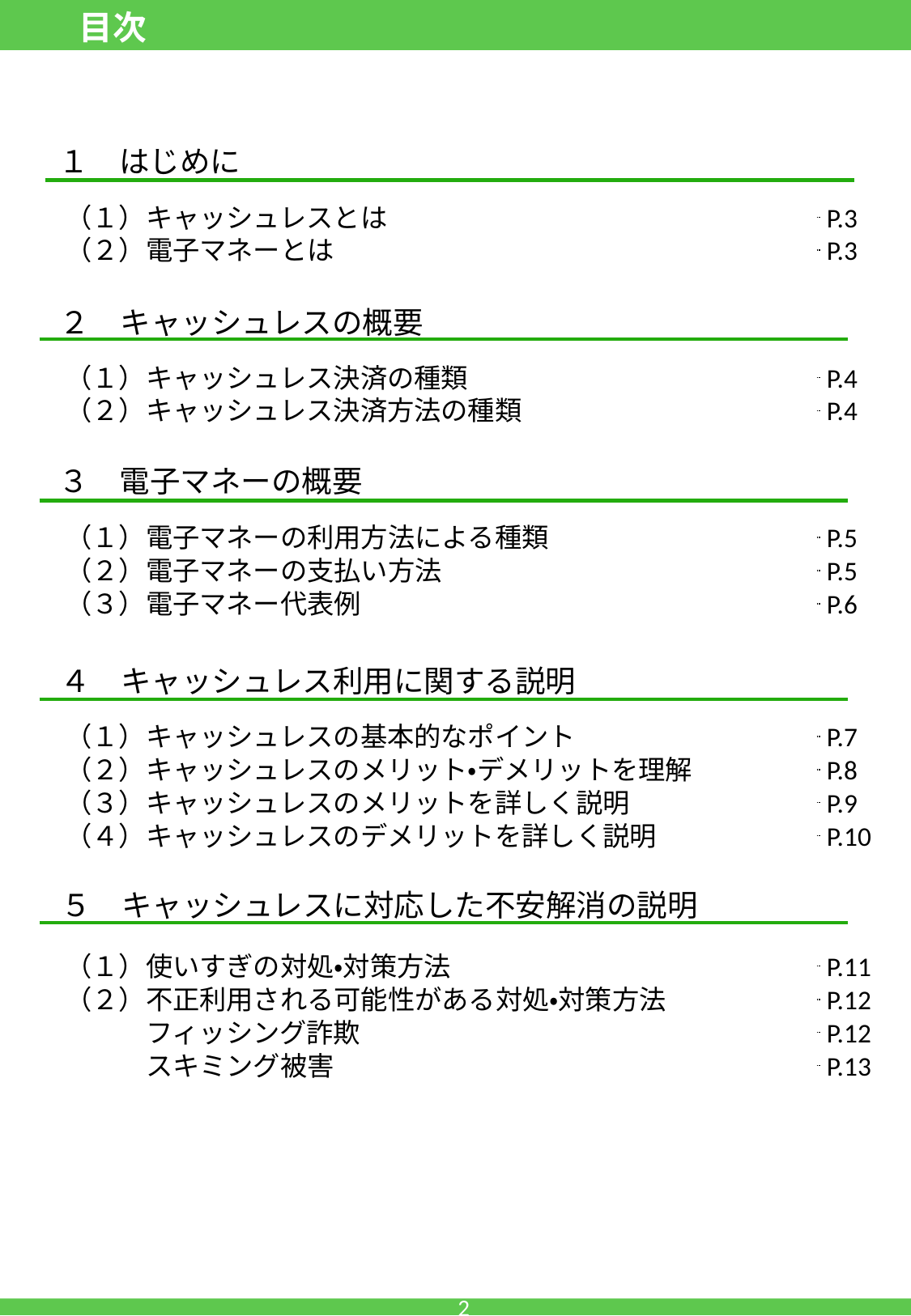

目次
１　はじめに

（１）キャッシュレスとは 	 P.3
（２）電子マネーとは	 P.3

２　キャッシュレスの概要

（１）キャッシュレス決済の種類 	 P.4
（２）キャッシュレス決済方法の種類	 P.4

３　電子マネーの概要

（１）電子マネーの利用方法による種類	 P.5
（２）電子マネーの支払い方法	 P.5
（３）電子マネー代表例	 P.6
４　キャッシュレス利用に関する説明

（１）キャッシュレスの基本的なポイント	 P.7
（２）キャッシュレスのメリット・デメリットを理解	 P.8
（３）キャッシュレスのメリットを詳しく説明	 P.9
（４）キャッシュレスのデメリットを詳しく説明	 P.10
５　キャッシュレスに対応した不安解消の説明

（１）使いすぎの対処・対策方法	 P.11
（２）不正利用される可能性がある対処・対策方法	 P.12
　　　フィッシング詐欺	 P.12
　　　スキミング被害	 P.13
2